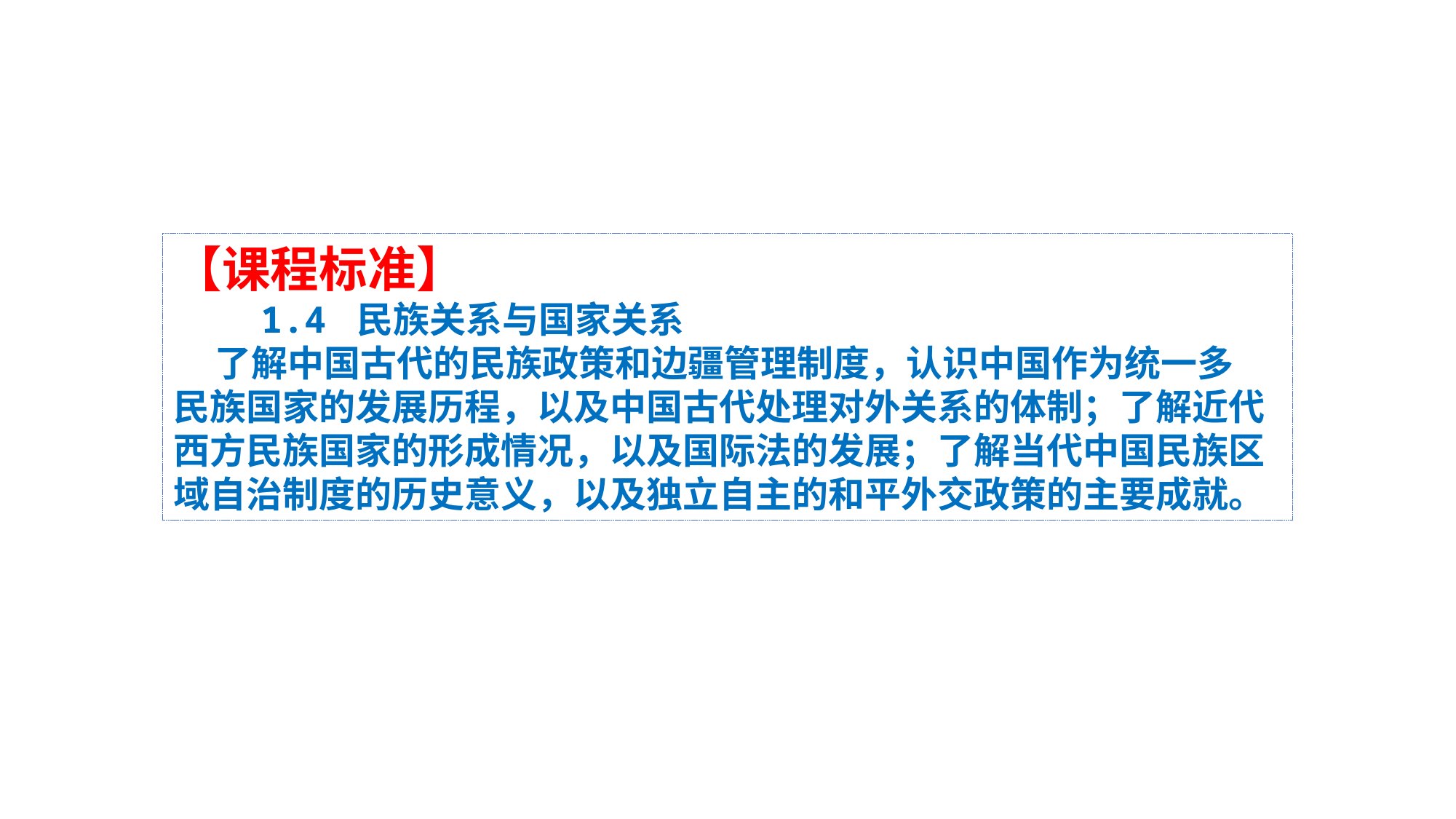

【课程标准】
    1.4 民族关系与国家关系
    了解中国古代的民族政策和边疆管理制度，认识中国作为统一多
民族国家的发展历程，以及中国古代处理对外关系的体制；了解近代
西方民族国家的形成情况，以及国际法的发展；了解当代中国民族区
域自治制度的历史意义，以及独立自主的和平外交政策的主要成就。